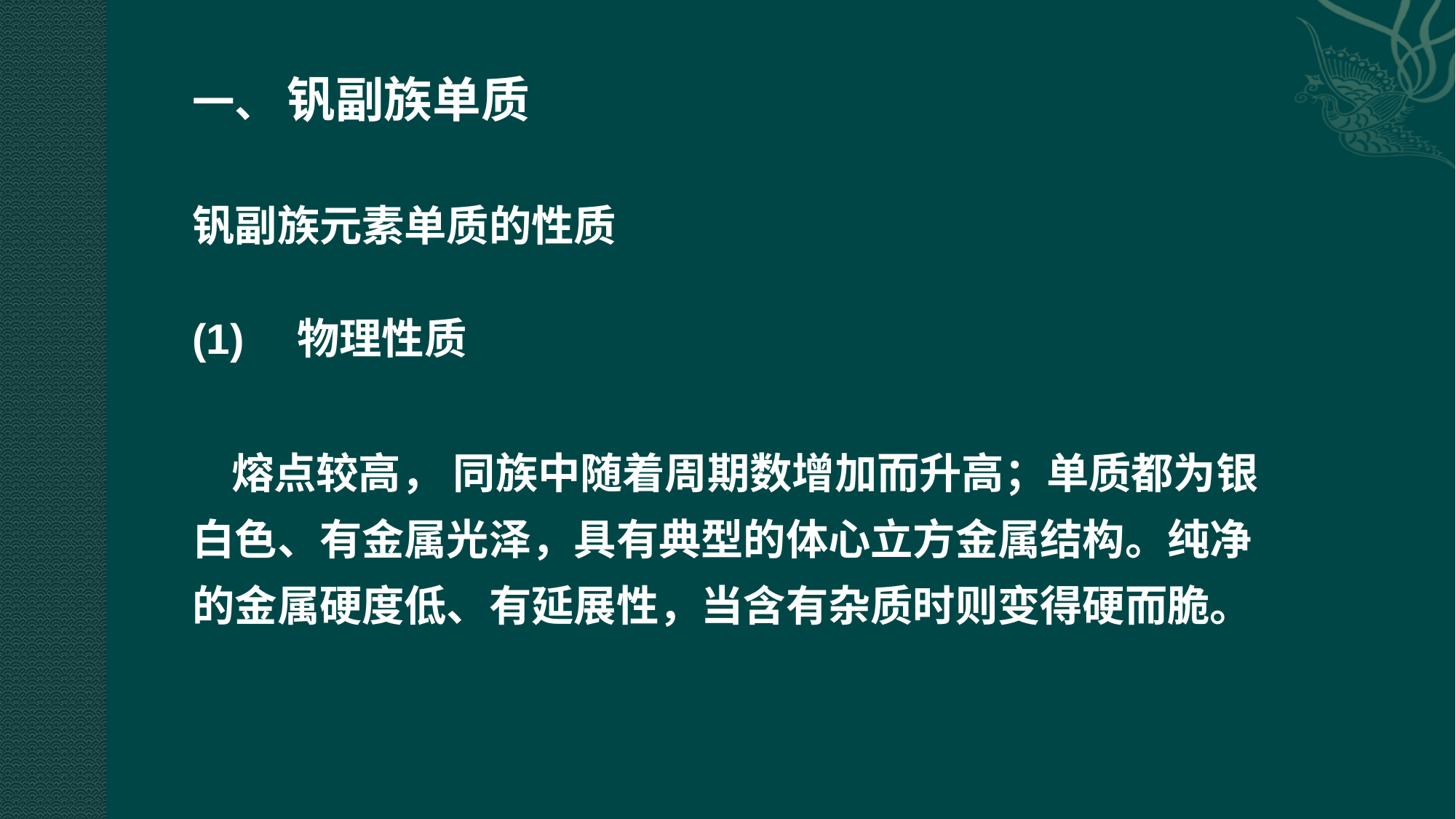

一、 钒副族单质
钒副族元素单质的性质
(1)　物理性质
   熔点较高， 同族中随着周期数增加而升高；单质都为银白色、有金属光泽，具有典型的体心立方金属结构。纯净的金属硬度低、有延展性，当含有杂质时则变得硬而脆。